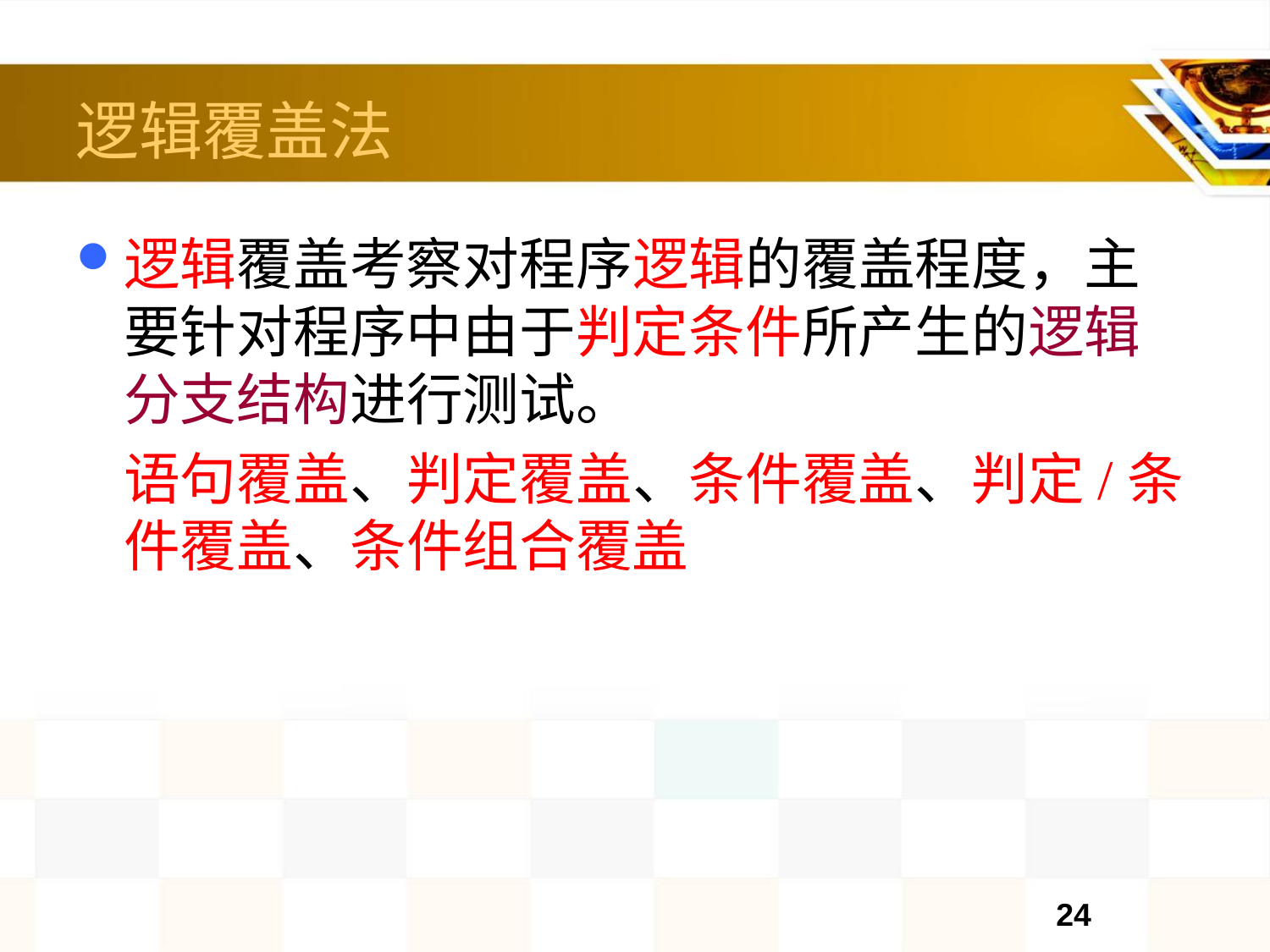

# 逻辑覆盖法
逻辑覆盖考察对程序逻辑的覆盖程度，主要针对程序中由于判定条件所产生的逻辑分支结构进行测试。
	语句覆盖、判定覆盖、条件覆盖、判定/条件覆盖、条件组合覆盖